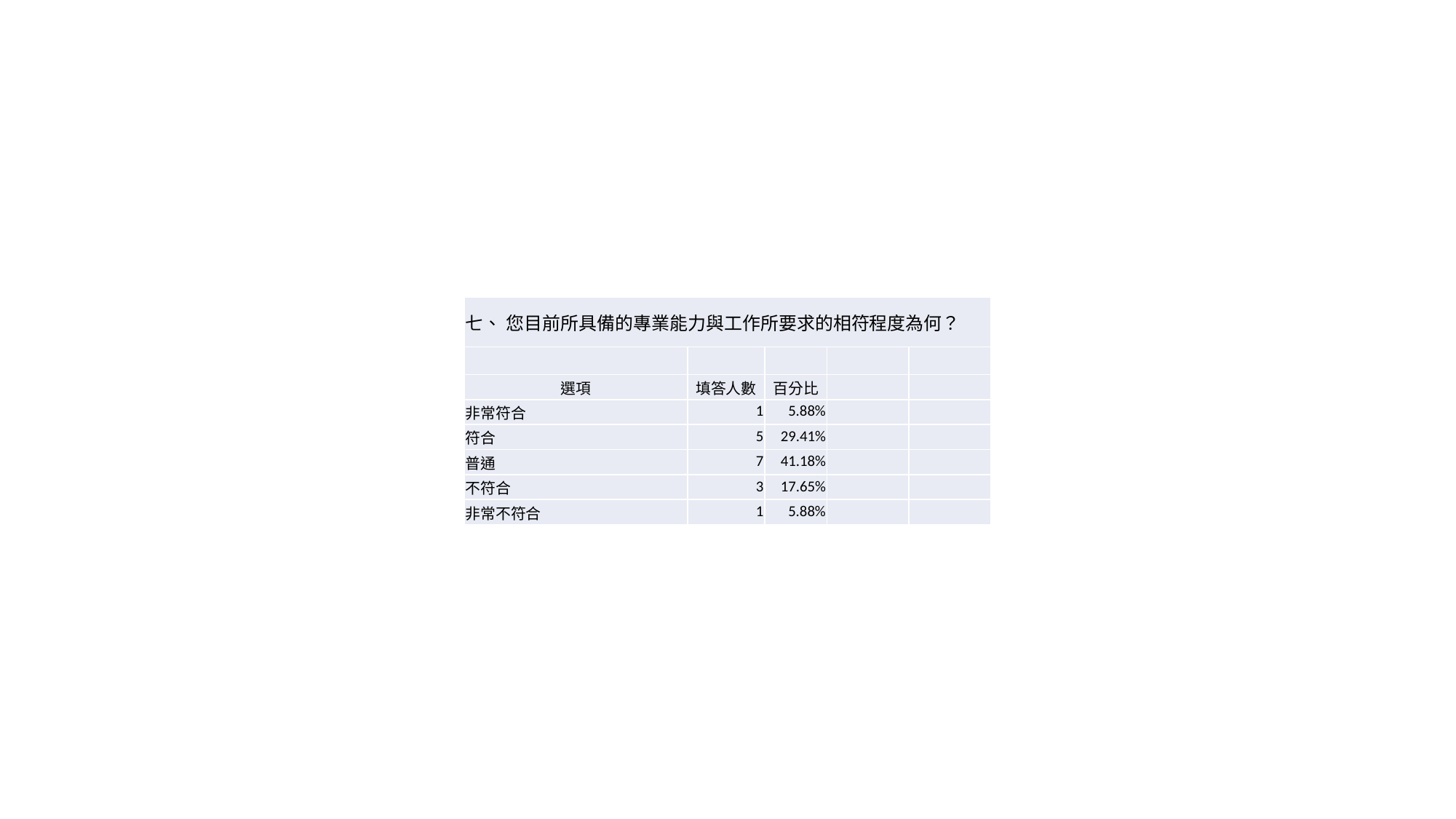

| 七、 您目前所具備的專業能力與工作所要求的相符程度為何？ |  |  |  |  |
| --- | --- | --- | --- | --- |
|  |  |  |  |  |
| 選項 | 填答人數 | 百分比 |  |  |
| 非常符合 | 1 | 5.88% |  |  |
| 符合 | 5 | 29.41% |  |  |
| 普通 | 7 | 41.18% |  |  |
| 不符合 | 3 | 17.65% |  |  |
| 非常不符合 | 1 | 5.88% |  |  |